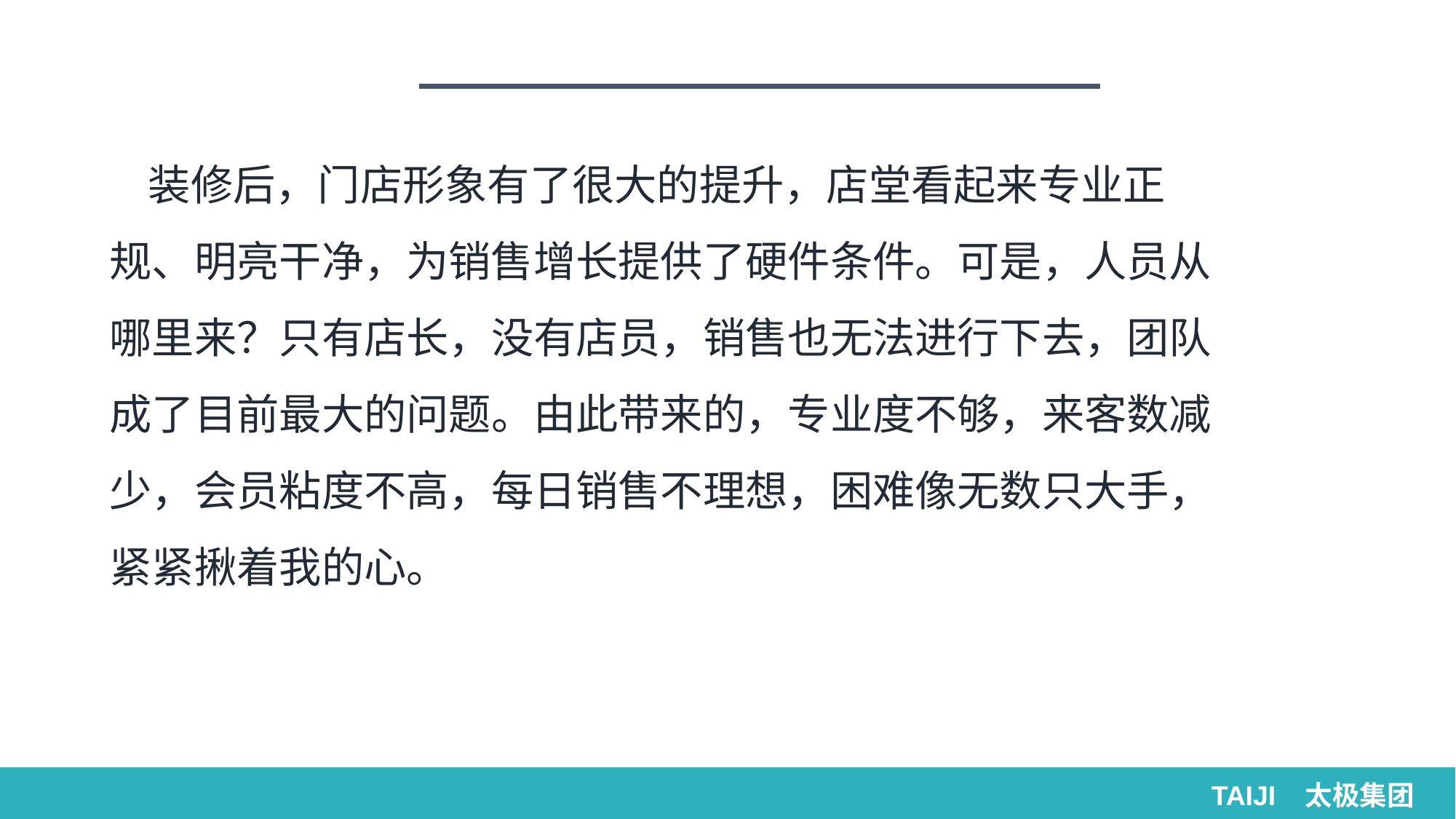

装修后，门店形象有了很大的提升，店堂看起来专业正规、明亮干净，为销售增长提供了硬件条件。可是，人员从哪里来？只有店长，没有店员，销售也无法进行下去，团队成了目前最大的问题。由此带来的，专业度不够，来客数减少，会员粘度不高，每日销售不理想，困难像无数只大手，紧紧揪着我的心。

TAIJI   太极集团